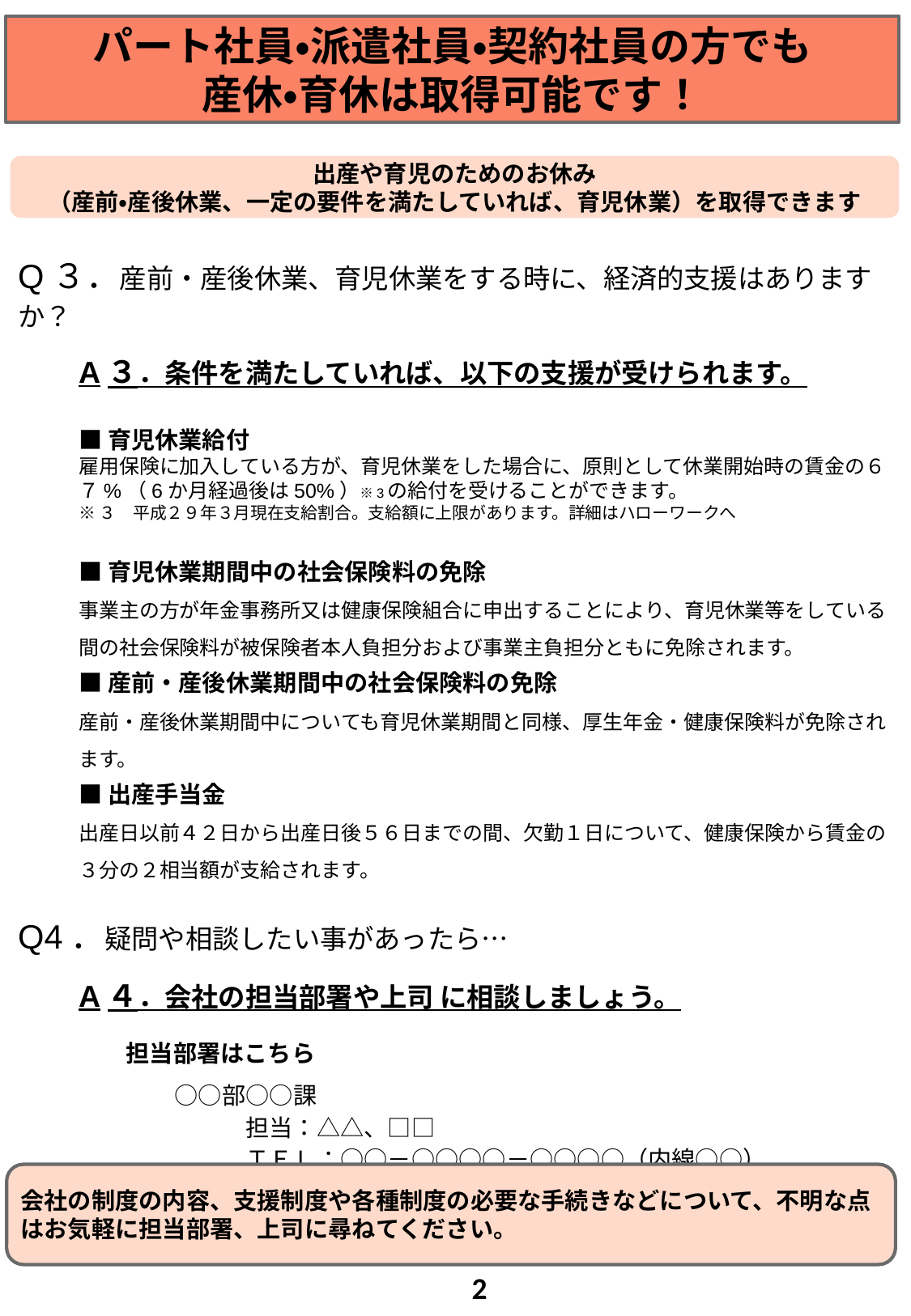

パート社員・派遣社員・契約社員の方でも
産休・育休は取得可能です！
出産や育児のためのお休み
（産前・産後休業、一定の要件を満たしていれば、育児休業）を取得できます
Q３．産前・産後休業、育児休業をする時に、経済的支援はありますか？
A３．条件を満たしていれば、以下の支援が受けられます。

■育児休業給付
雇用保険に加入している方が、育児休業をした場合に、原則として休業開始時の賃金の６７%（6か月経過後は50%）※3の給付を受けることができます。
※３　平成２９年３月現在支給割合。支給額に上限があります。詳細はハローワークへ

■育児休業期間中の社会保険料の免除
事業主の方が年金事務所又は健康保険組合に申出することにより、育児休業等をしている間の社会保険料が被保険者本人負担分および事業主負担分ともに免除されます。
■産前・産後休業期間中の社会保険料の免除
産前・産後休業期間中についても育児休業期間と同様、厚生年金・健康保険料が免除されます。
■出産手当金
出産日以前４２日から出産日後５６日までの間、欠勤１日について、健康保険から賃金の３分の２相当額が支給されます。

Q4．疑問や相談したい事があったら…
A４．会社の担当部署や上司 に相談しましょう。

　　担当部署はこちら
　　　　○○部○○課
　　　　　　　担当：△△、□□
　　　　　　　ＴＥＬ：○○－○○○○－○○○○（内線○○）
　　　　　　　ＦＡＸ： ○○－○○○○－○○○○
会社の制度の内容、支援制度や各種制度の必要な手続きなどについて、不明な点はお気軽に担当部署、上司に尋ねてください。
2